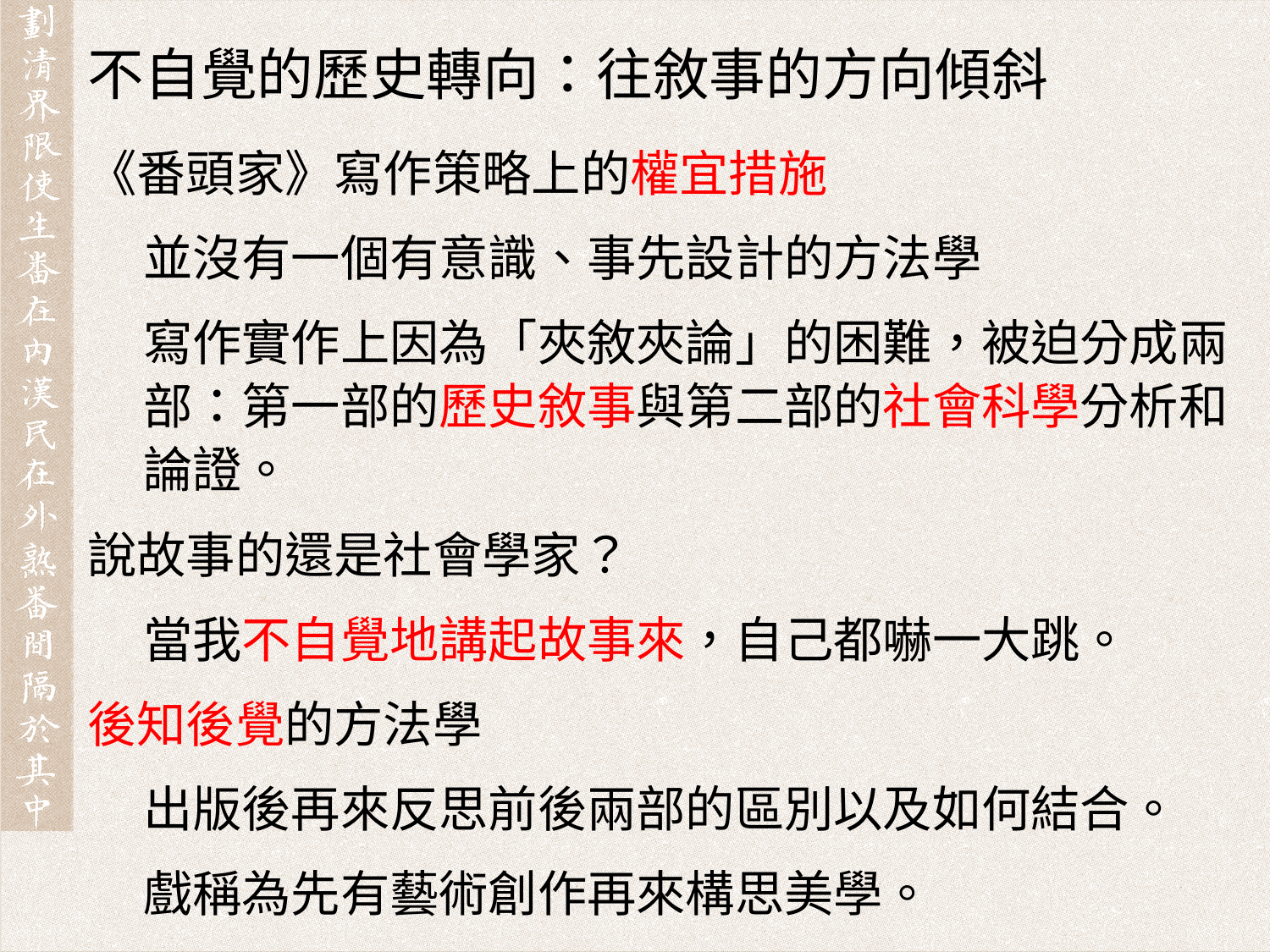

不自覺的歷史轉向：往敘事的方向傾斜
《番頭家》寫作策略上的權宜措施
並沒有一個有意識、事先設計的方法學
寫作實作上因為「夾敘夾論」的困難，被迫分成兩部：第一部的歷史敘事與第二部的社會科學分析和論證。
說故事的還是社會學家？
當我不自覺地講起故事來，自己都嚇一大跳。
後知後覺的方法學
出版後再來反思前後兩部的區別以及如何結合。
戲稱為先有藝術創作再來構思美學。